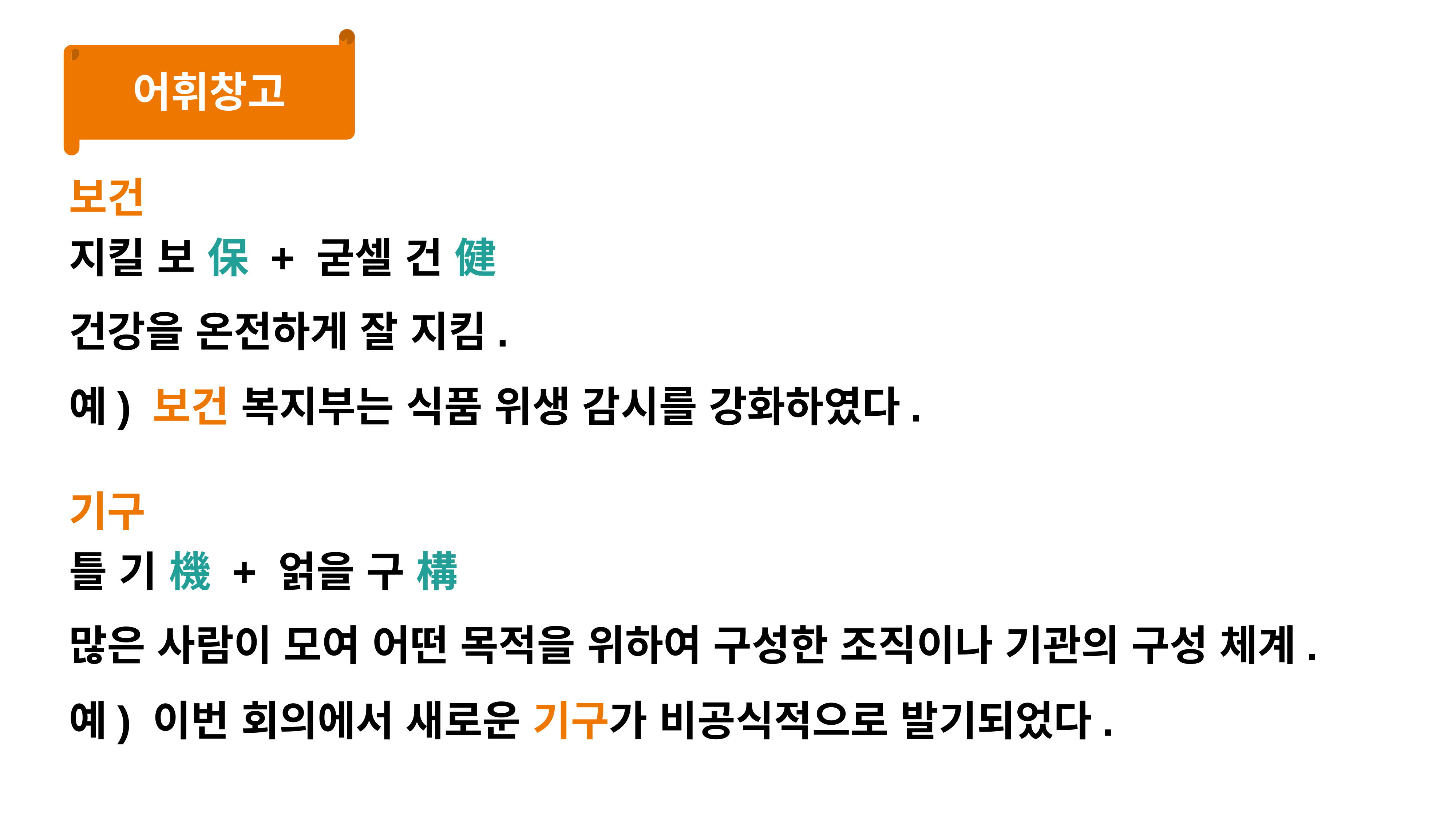

어휘창고
보건
지킬 보 保 + 굳셀 건 健
건강을 온전하게 잘 지킴.
예) 보건 복지부는 식품 위생 감시를 강화하였다.
기구
틀 기 機 + 얽을 구 構
많은 사람이 모여 어떤 목적을 위하여 구성한 조직이나 기관의 구성 체계.
예) 이번 회의에서 새로운 기구가 비공식적으로 발기되었다.